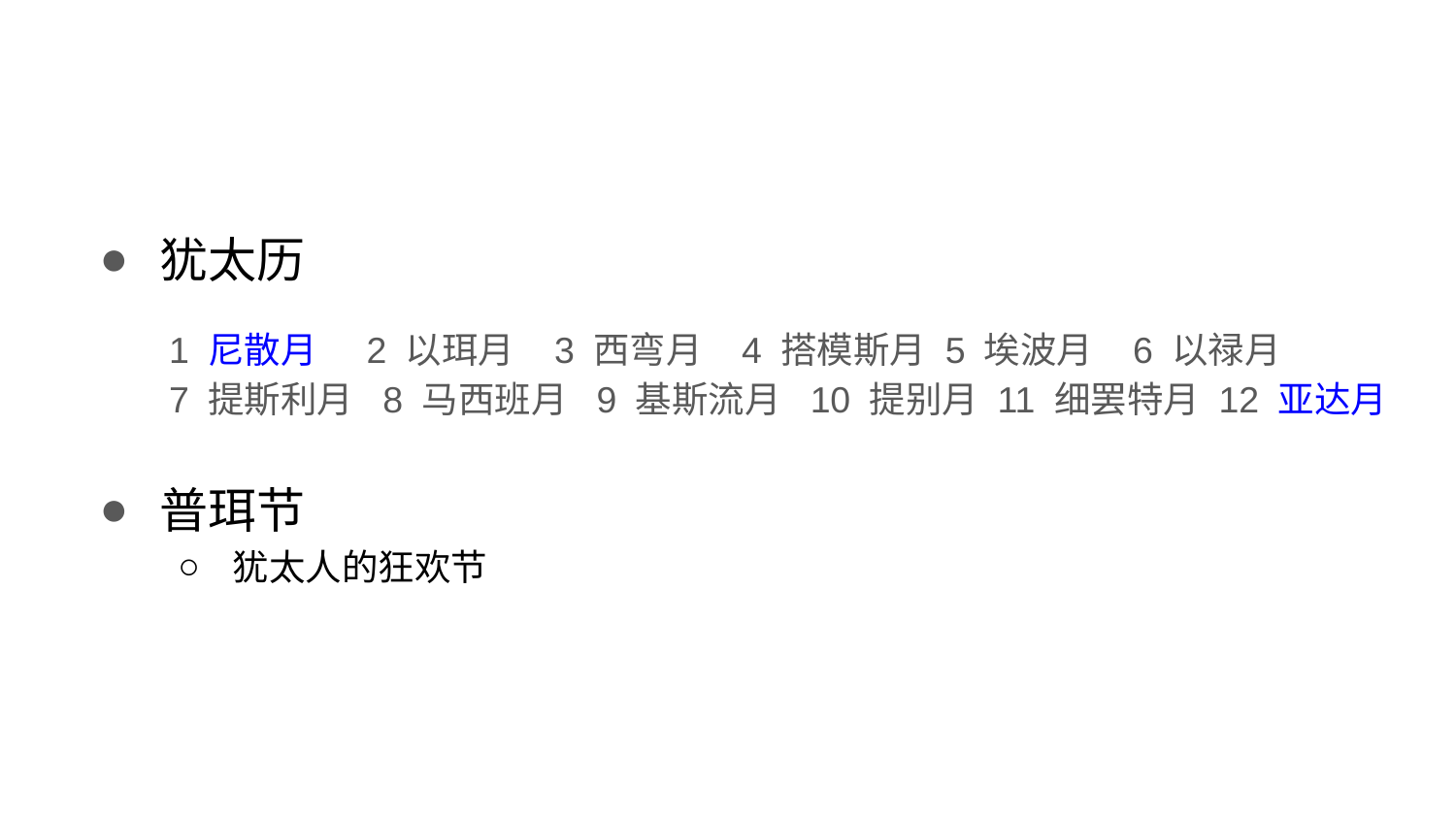

犹太历
1 尼散月    2 以珥月   3 西弯月   4 搭模斯月 5 埃波月   6 以禄月
7 提斯利月  8 马西班月  9 基斯流月  10 提别月 11 细罢特月 12 亚达月

普珥节
犹太人的狂欢节